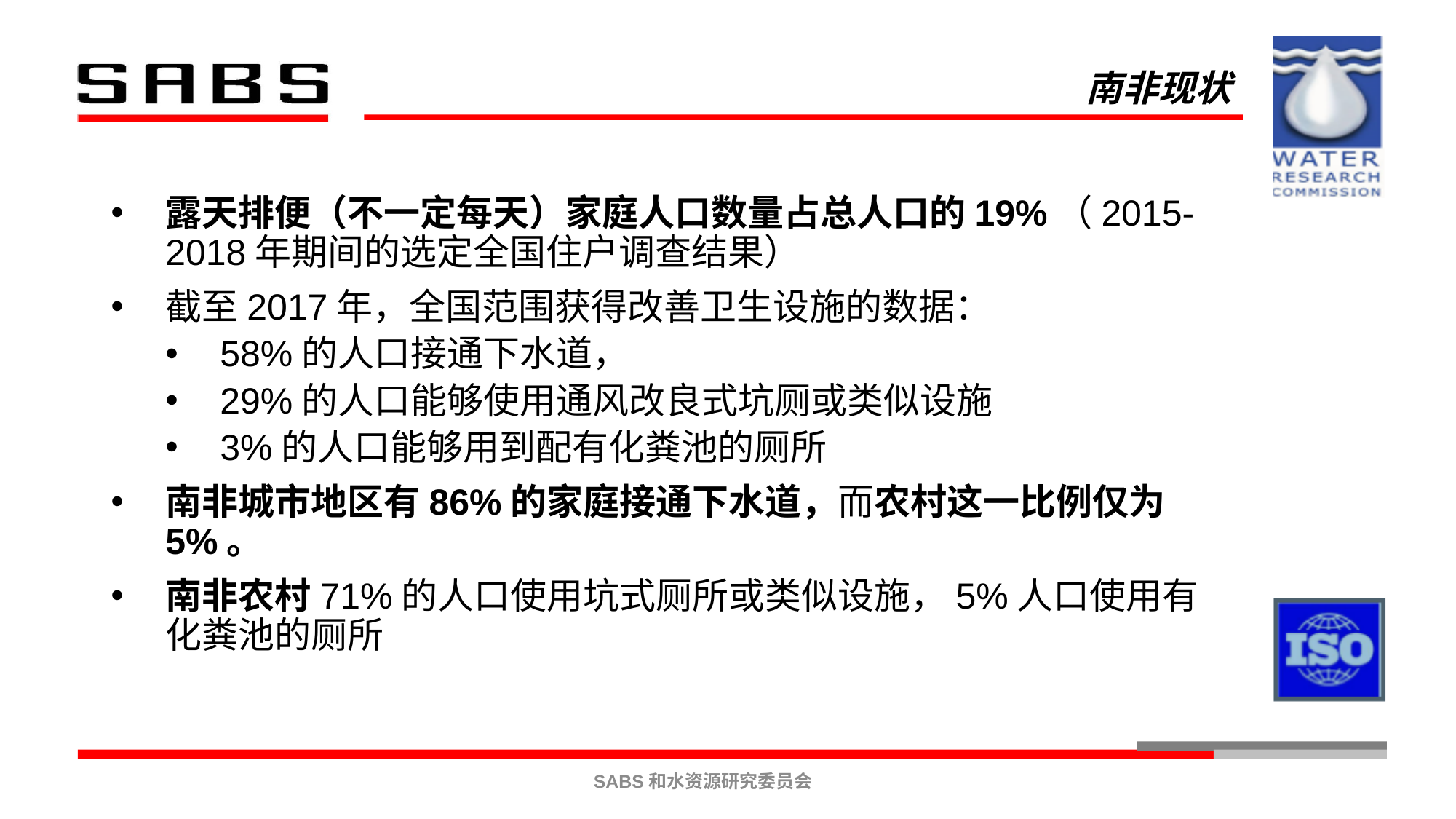

南非现状

露天排便（不一定每天）家庭人口数量占总人口的19%（2015-2018年期间的选定全国住户调查结果）
截至2017年，全国范围获得改善卫生设施的数据：
58%的人口接通下水道，
29%的人口能够使用通风改良式坑厕或类似设施
3%的人口能够用到配有化粪池的厕所
南非城市地区有86%的家庭接通下水道，而农村这一比例仅为5%。
南非农村71%的人口使用坑式厕所或类似设施，5%人口使用有化粪池的厕所